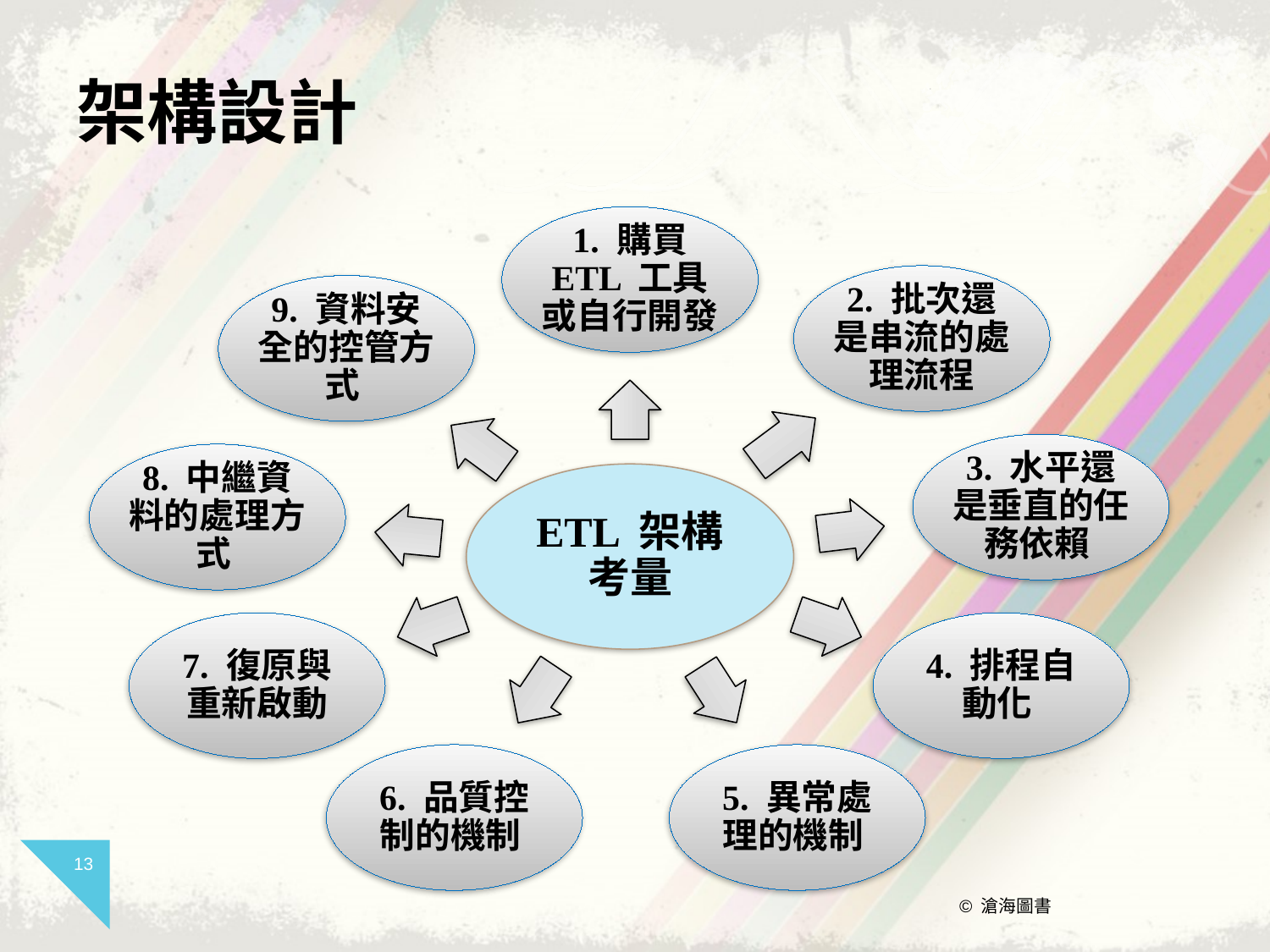

# 架構設計
ETL 架構考量

1. 購買 ETL 工具或自行開發

2. 批次還是串流的處理流程

3. 水平還是垂直的任務依賴

4. 排程自動化

5. 異常處理的機制

6. 品質控制的機制

7. 復原與重新啟動

8. 中繼資料的處理方式

9. 資料安全的控管方式
13
© 滄海圖書